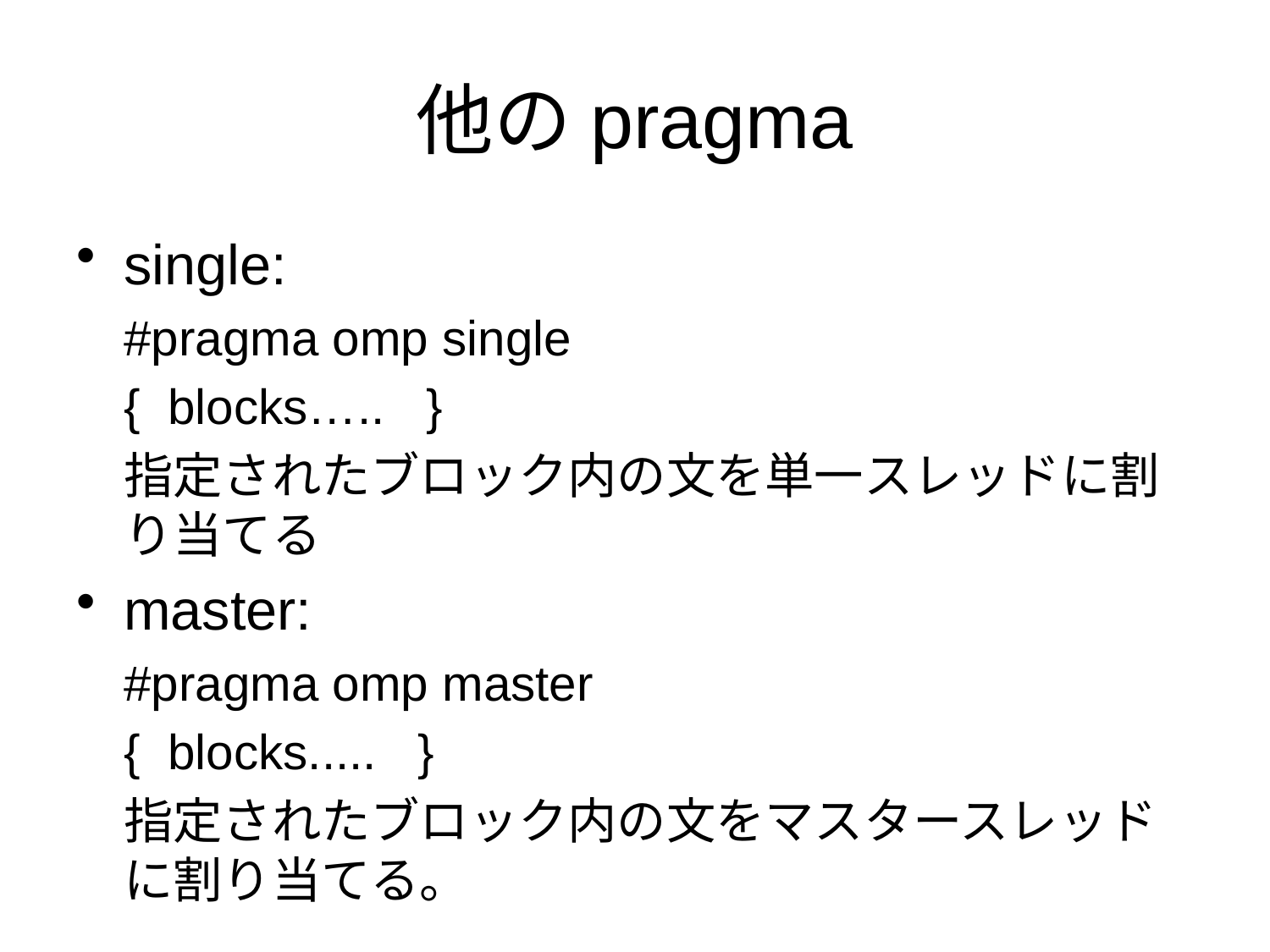

# 他のpragma
single:
#pragma omp single
{  blocks…..   }
指定されたブロック内の文を単一スレッドに割り当てる
master:
#pragma omp master
{  blocks.....   }
指定されたブロック内の文をマスタースレッドに割り当てる。